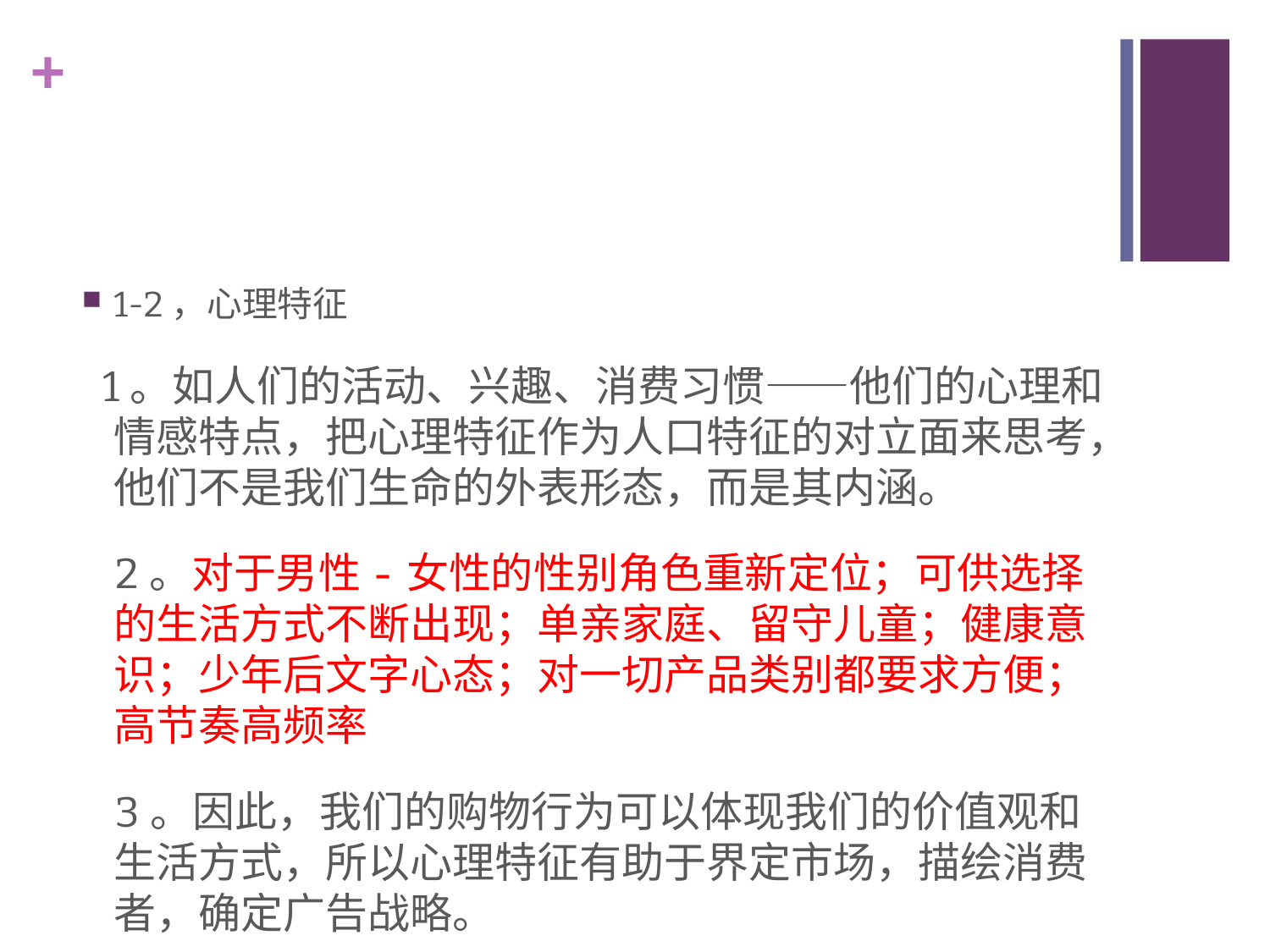

#
1-2，心理特征
   1。如人们的活动、兴趣、消费习惯——他们的心理和情感特点，把心理特征作为人口特征的对立面来思考，他们不是我们生命的外表形态，而是其内涵。
    2。对于男性-女性的性别角色重新定位；可供选择的生活方式不断出现；单亲家庭、留守儿童；健康意识；少年后文字心态；对一切产品类别都要求方便；高节奏高频率
    3。因此，我们的购物行为可以体现我们的价值观和生活方式，所以心理特征有助于界定市场，描绘消费者，确定广告战略。